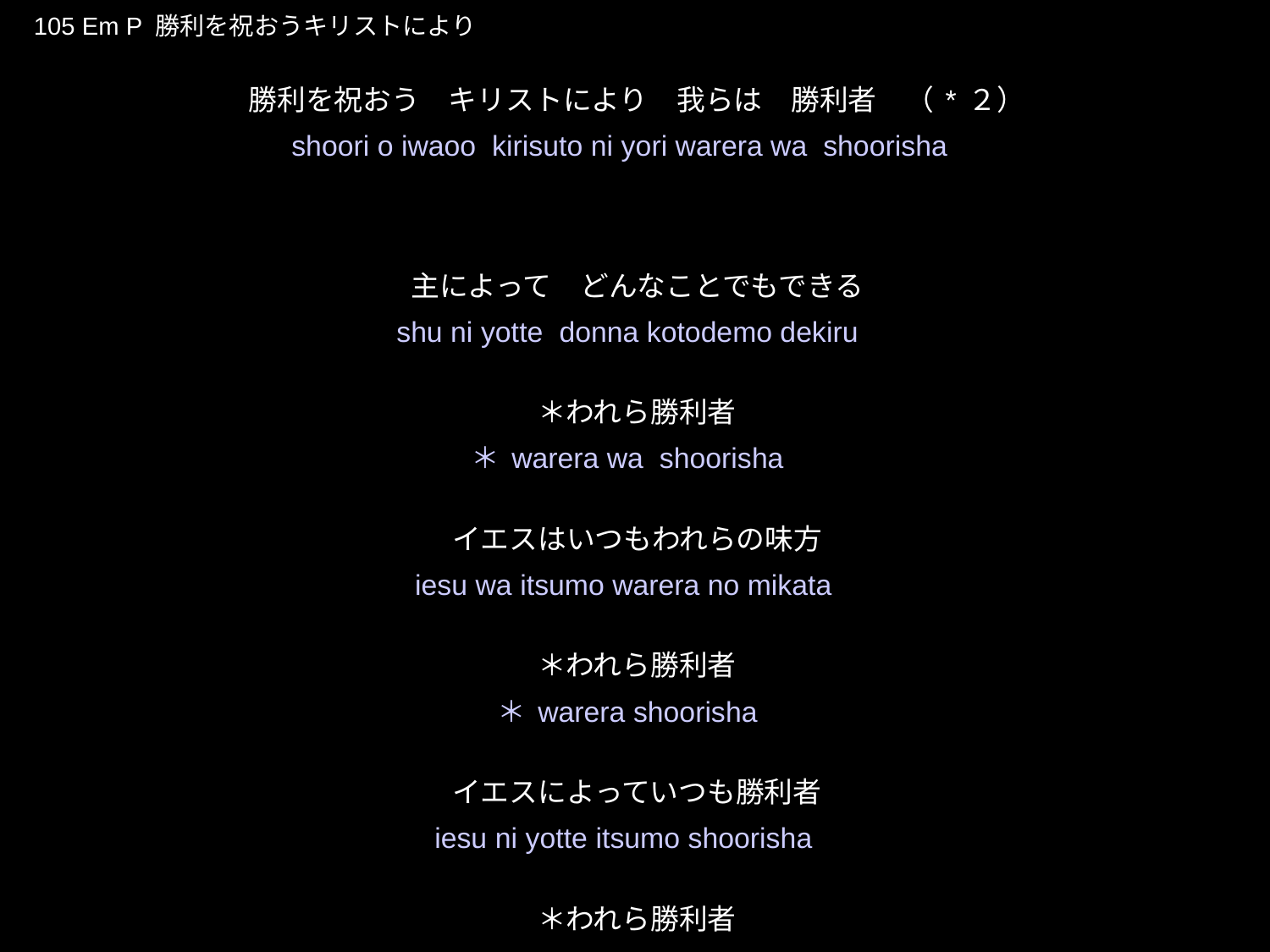

しょうりをいわおうきりすとにより
★P
105 Em P 勝利を祝おうキリストにより
勝利を祝おう　キリストにより　我らは　勝利者　（*２）
主によって　どんなことでもできる
＊われら勝利者
イエスはいつもわれらの味方
＊われら勝利者
イエスによっていつも勝利者
＊われら勝利者
★２
shoori o iwaoo  kirisuto ni yori warera wa  shoorisha
shu ni yotte  donna kotodemo dekiru
＊warera wa  shoorisha
iesu wa itsumo warera no mikata
＊warera shoorisha
iesu ni yotte itsumo shoorisha
＊warera  shoorisha